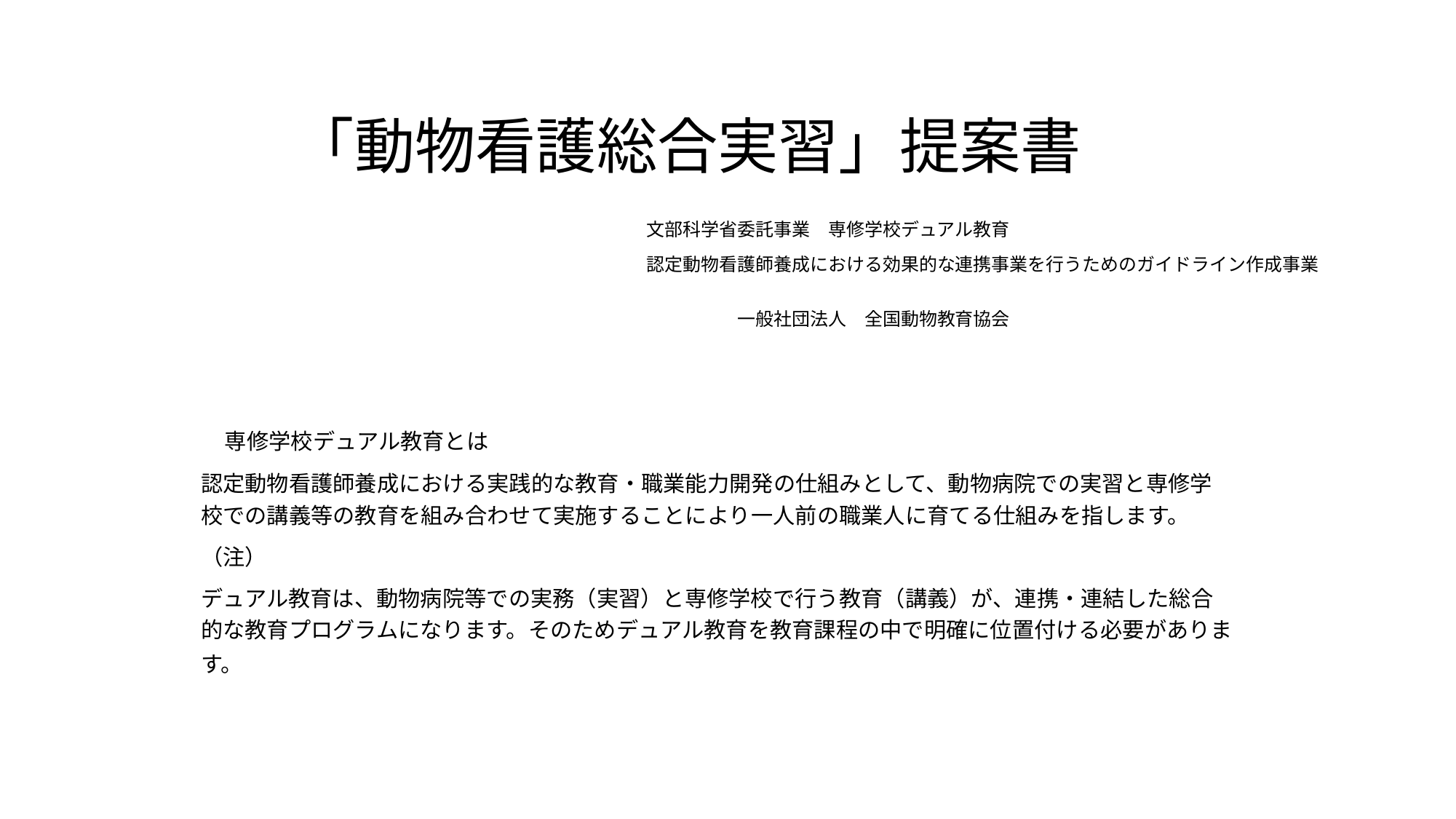

# 「動物看護総合実習」提案書
文部科学省委託事業　専修学校デュアル教育
認定動物看護師養成における効果的な連携事業を行うためのガイドライン作成事業
　　　　　一般社団法人　全国動物教育協会
　専修学校デュアル教育とは
認定動物看護師養成における実践的な教育・職業能力開発の仕組みとして、動物病院での実習と専修学校での講義等の教育を組み合わせて実施することにより一人前の職業人に育てる仕組みを指します。
（注）
デュアル教育は、動物病院等での実務（実習）と専修学校で行う教育（講義）が、連携・連結した総合的な教育プログラムになります。そのためデュアル教育を教育課程の中で明確に位置付ける必要があります。